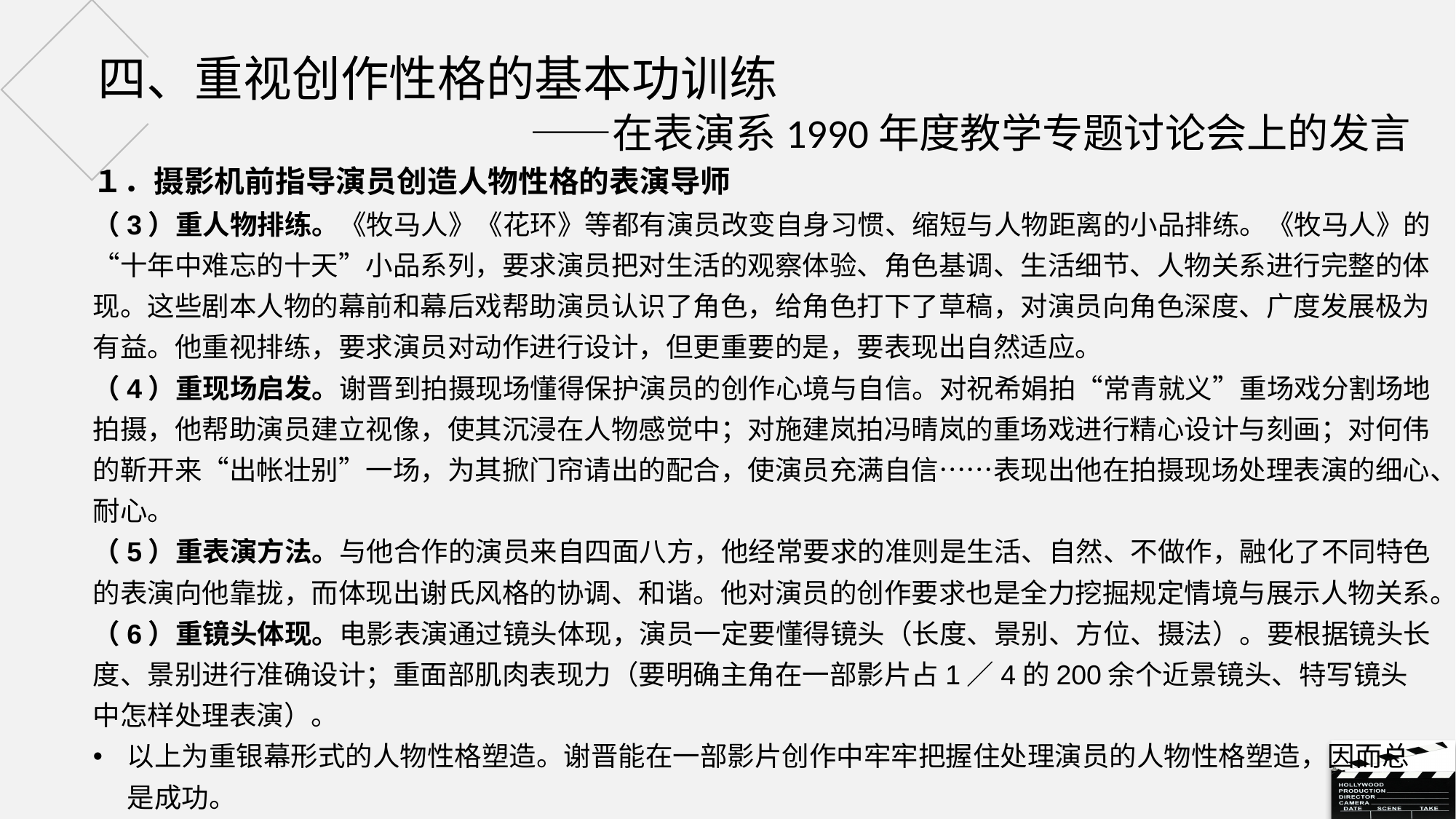

# 四、重视创作性格的基本功训练 ——在表演系1990年度教学专题讨论会上的发言
１．摄影机前指导演员创造人物性格的表演导师
（3）重人物排练。《牧马人》《花环》等都有演员改变自身习惯、缩短与人物距离的小品排练。《牧马人》的“十年中难忘的十天”小品系列，要求演员把对生活的观察体验、角色基调、生活细节、人物关系进行完整的体现。这些剧本人物的幕前和幕后戏帮助演员认识了角色，给角色打下了草稿，对演员向角色深度、广度发展极为有益。他重视排练，要求演员对动作进行设计，但更重要的是，要表现出自然适应。
（4）重现场启发。谢晋到拍摄现场懂得保护演员的创作心境与自信。对祝希娟拍“常青就义”重场戏分割场地拍摄，他帮助演员建立视像，使其沉浸在人物感觉中；对施建岚拍冯晴岚的重场戏进行精心设计与刻画；对何伟的靳开来“出帐壮别”一场，为其掀门帘请出的配合，使演员充满自信……表现出他在拍摄现场处理表演的细心、耐心。
（5）重表演方法。与他合作的演员来自四面八方，他经常要求的准则是生活、自然、不做作，融化了不同特色的表演向他靠拢，而体现出谢氏风格的协调、和谐。他对演员的创作要求也是全力挖掘规定情境与展示人物关系。
（6）重镜头体现。电影表演通过镜头体现，演员一定要懂得镜头（长度、景别、方位、摄法）。要根据镜头长度、景别进行准确设计；重面部肌肉表现力（要明确主角在一部影片占1／4的200余个近景镜头、特写镜头中怎样处理表演）。
以上为重银幕形式的人物性格塑造。谢晋能在一部影片创作中牢牢把握住处理演员的人物性格塑造，因而总是成功。